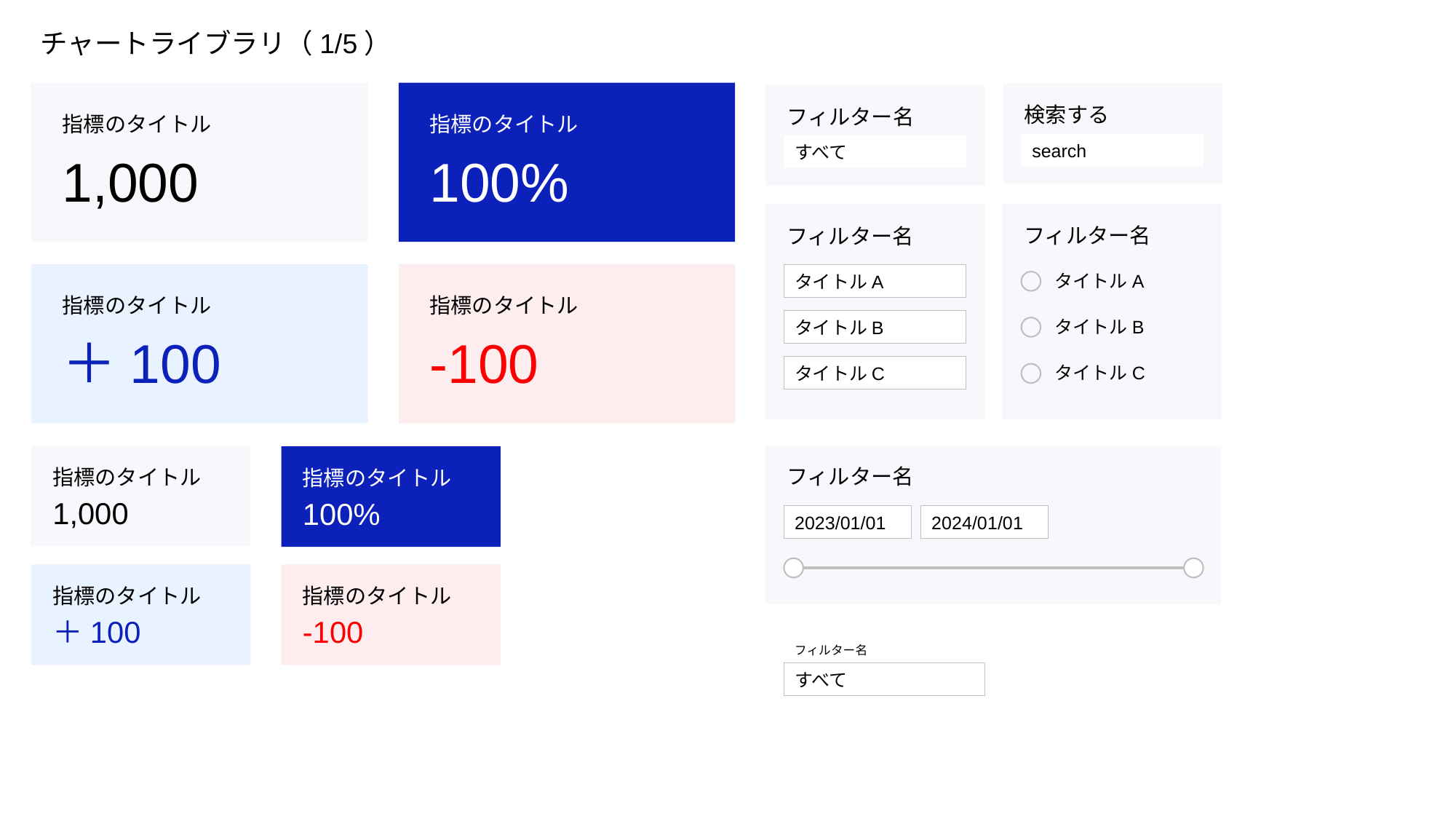

チャートライブラリ（1/5）

指標のタイトル
1,000

指標のタイトル
100%

検索する
search

フィルター名
すべて

フィルター名
タイトルA

タイトルB

タイトルC

フィルター名
タイトルA
タイトルB
タイトルC

指標のタイトル
＋100

指標のタイトル
-100

指標のタイトル
1,000

フィルター名
2024/01/01
2023/01/01

指標のタイトル
100%

指標のタイトル
＋100

指標のタイトル
-100
フィルター名
すべて